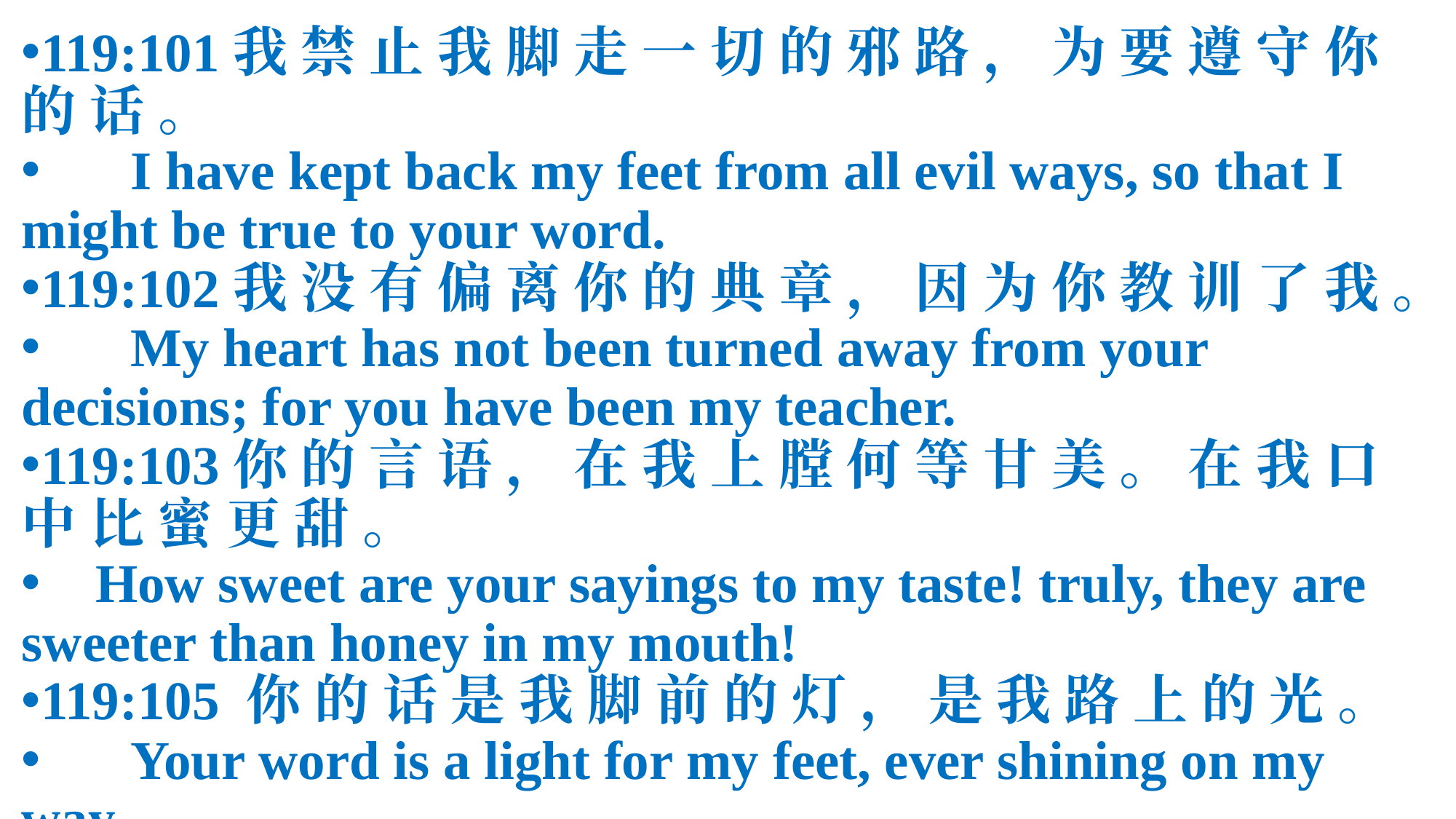

119:101我 禁 止 我 脚 走 一 切 的 邪 路 ， 为 要 遵 守 你 的 话 。
   	I have kept back my feet from all evil ways, so that I might be true to your word.
119:102我 没 有 偏 离 你 的 典 章 ， 因 为 你 教 训 了 我 。
   	My heart has not been turned away from your decisions; for you have been my teacher.
119:103你 的 言 语 ， 在 我 上 膛 何 等 甘 美 。 在 我 口 中 比 蜜 更 甜 。
    How sweet are your sayings to my taste! truly, they are sweeter than honey in my mouth!
119:105 你 的 话 是 我 脚 前 的 灯 ， 是 我 路 上 的 光 。
   	Your word is a light for my feet, ever shining on my way.